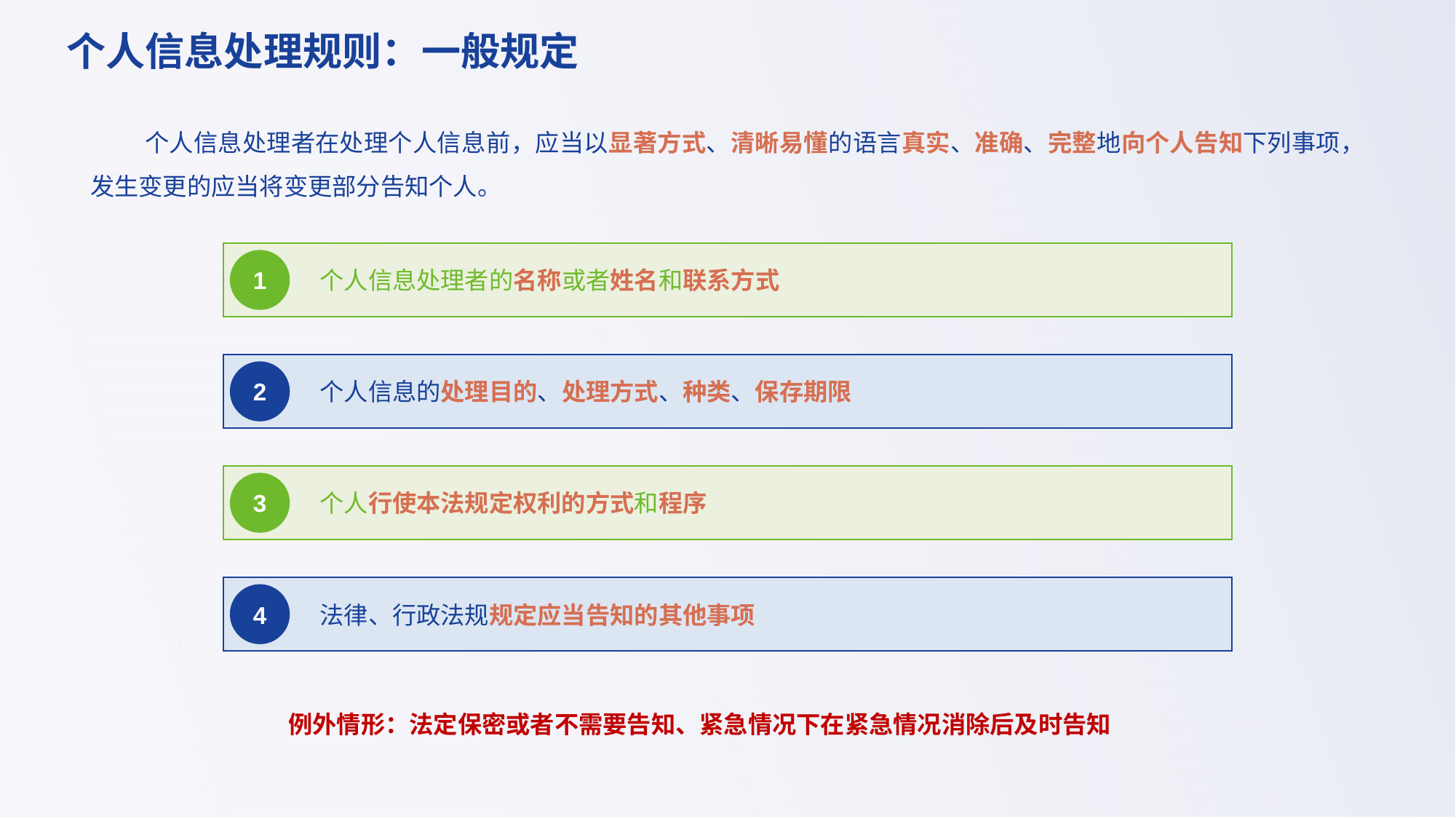

个人信息处理规则：一般规定
个人信息处理者在处理个人信息前，应当以显著方式、清晰易懂的语言真实、准确、完整地向个人告知下列事项，发生变更的应当将变更部分告知个人。
个人信息处理者的名称或者姓名和联系方式
1
个人信息的处理目的、处理方式、种类、保存期限
2
个人行使本法规定权利的方式和程序
3
法律、行政法规规定应当告知的其他事项
4
例外情形：法定保密或者不需要告知、紧急情况下在紧急情况消除后及时告知